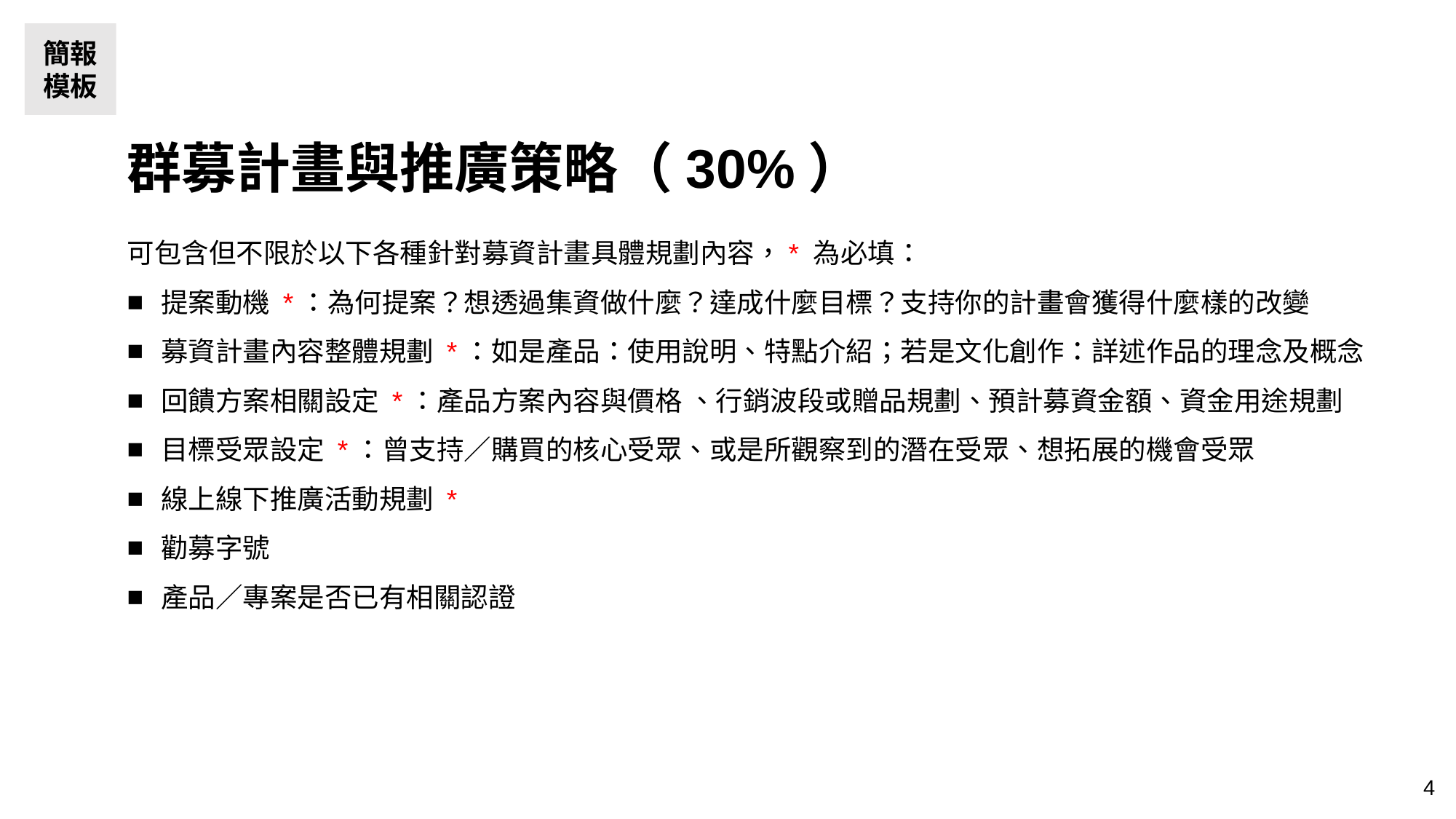

簡報
模板
群募計畫與推廣策略（30%）
可包含但不限於以下各種針對募資計畫具體規劃內容，* 為必填：
提案動機 *：為何提案？想透過集資做什麼？達成什麼目標？支持你的計畫會獲得什麼樣的改變
募資計畫內容整體規劃 *：如是產品：使用說明、特點介紹；若是文化創作：詳述作品的理念及概念
回饋方案相關設定 *：產品方案內容與價格 、行銷波段或贈品規劃、預計募資金額、資金用途規劃
目標受眾設定 *：曾支持／購買的核心受眾、或是所觀察到的潛在受眾、想拓展的機會受眾
線上線下推廣活動規劃 *
勸募字號
產品／專案是否已有相關認證
4